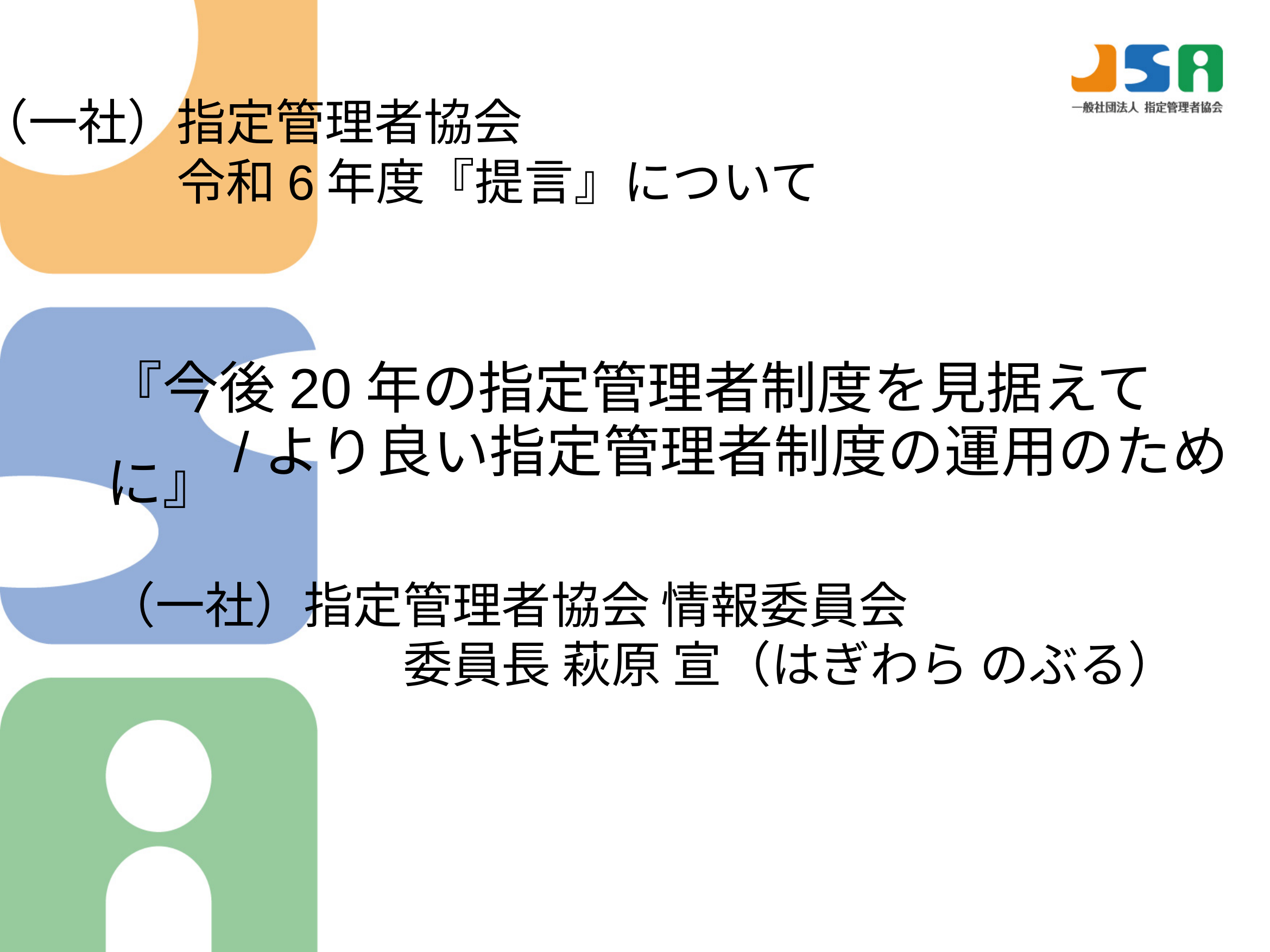

（一社）指定管理者協会
　　　　令和6年度『提言』について
『今後20年の指定管理者制度を見据えて

　　/より良い指定管理者制度の運用のために』

（一社）指定管理者協会 情報委員会
　　　　　　委員長 萩原 宣（はぎわら のぶる）